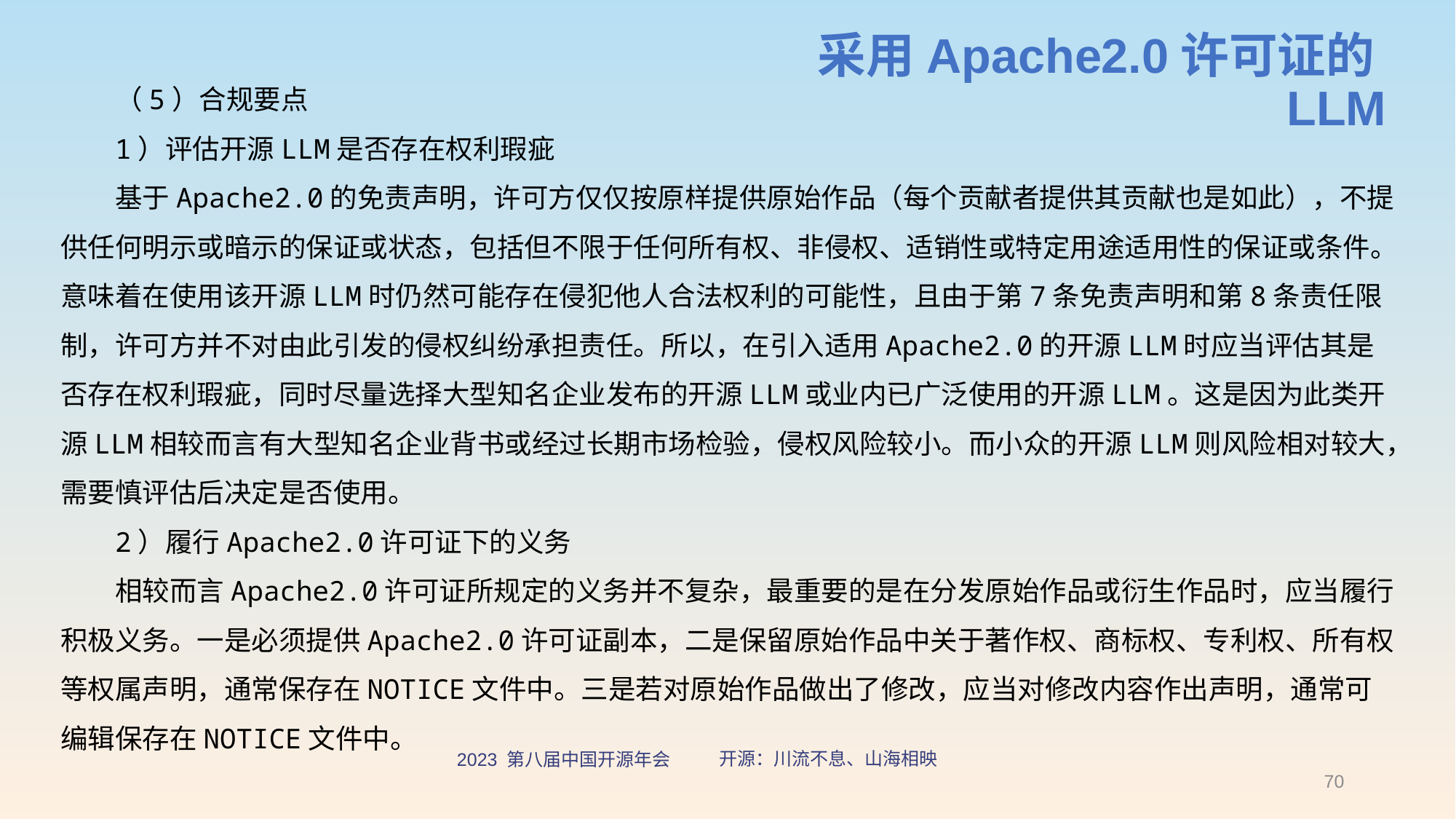

采用Apache2.0许可证的LLM
（5）合规要点
1）评估开源LLM是否存在权利瑕疵
基于Apache2.0的免责声明，许可方仅仅按原样提供原始作品（每个贡献者提供其贡献也是如此），不提供任何明示或暗示的保证或状态，包括但不限于任何所有权、非侵权、适销性或特定用途适用性的保证或条件。意味着在使用该开源LLM时仍然可能存在侵犯他人合法权利的可能性，且由于第7条免责声明和第8条责任限制，许可方并不对由此引发的侵权纠纷承担责任。所以，在引入适用Apache2.0的开源LLM时应当评估其是否存在权利瑕疵，同时尽量选择大型知名企业发布的开源LLM或业内已广泛使用的开源LLM。这是因为此类开源LLM相较而言有大型知名企业背书或经过长期市场检验，侵权风险较小。而小众的开源LLM则风险相对较大，需要慎评估后决定是否使用。
2）履行Apache2.0许可证下的义务
相较而言Apache2.0许可证所规定的义务并不复杂，最重要的是在分发原始作品或衍生作品时，应当履行积极义务。一是必须提供Apache2.0许可证副本，二是保留原始作品中关于著作权、商标权、专利权、所有权等权属声明，通常保存在NOTICE文件中。三是若对原始作品做出了修改，应当对修改内容作出声明，通常可编辑保存在NOTICE文件中。
70